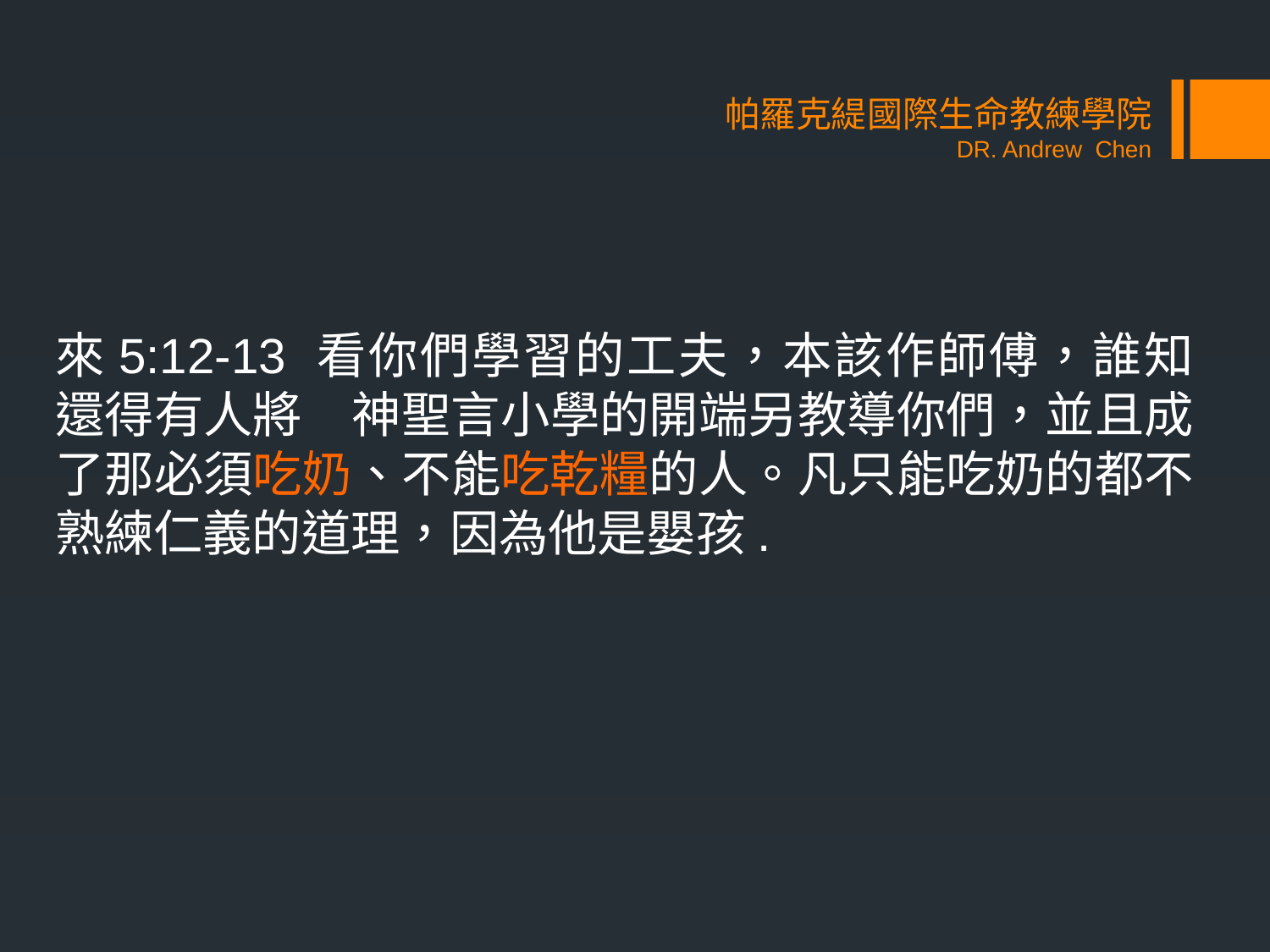

# 帕羅克緹國際生命教練學院 DR. Andrew  Chen

來5:12-13 看你們學習的工夫，本該作師傅，誰知還得有人將　神聖言小學的開端另教導你們，並且成了那必須吃奶、不能吃乾糧的人。凡只能吃奶的都不熟練仁義的道理，因為他是嬰孩.